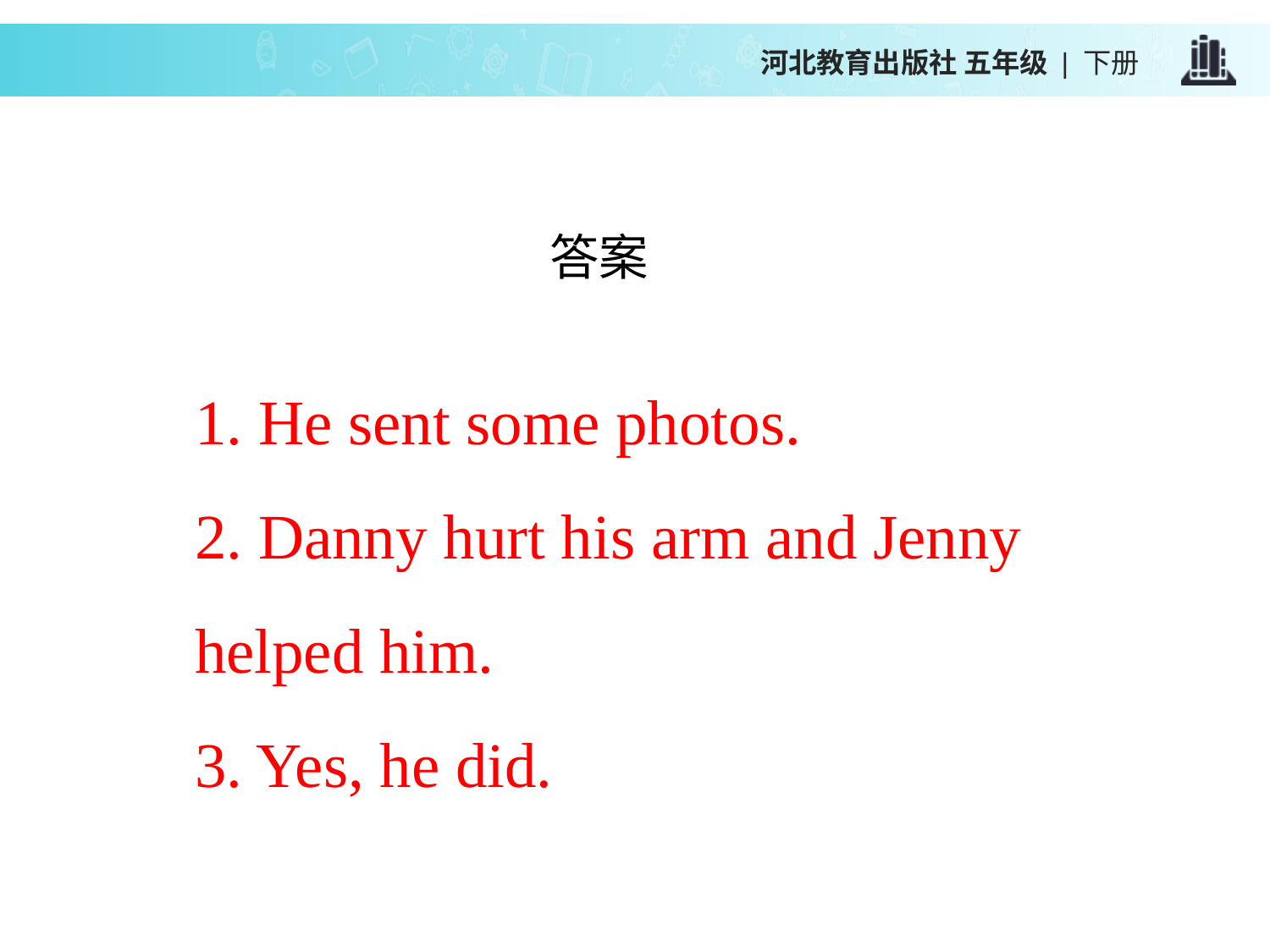

河北教育出版社 五年级 | 下册
答案
1. He sent some photos.
2. Danny hurt his arm and Jenny helped him.
3. Yes, he did.